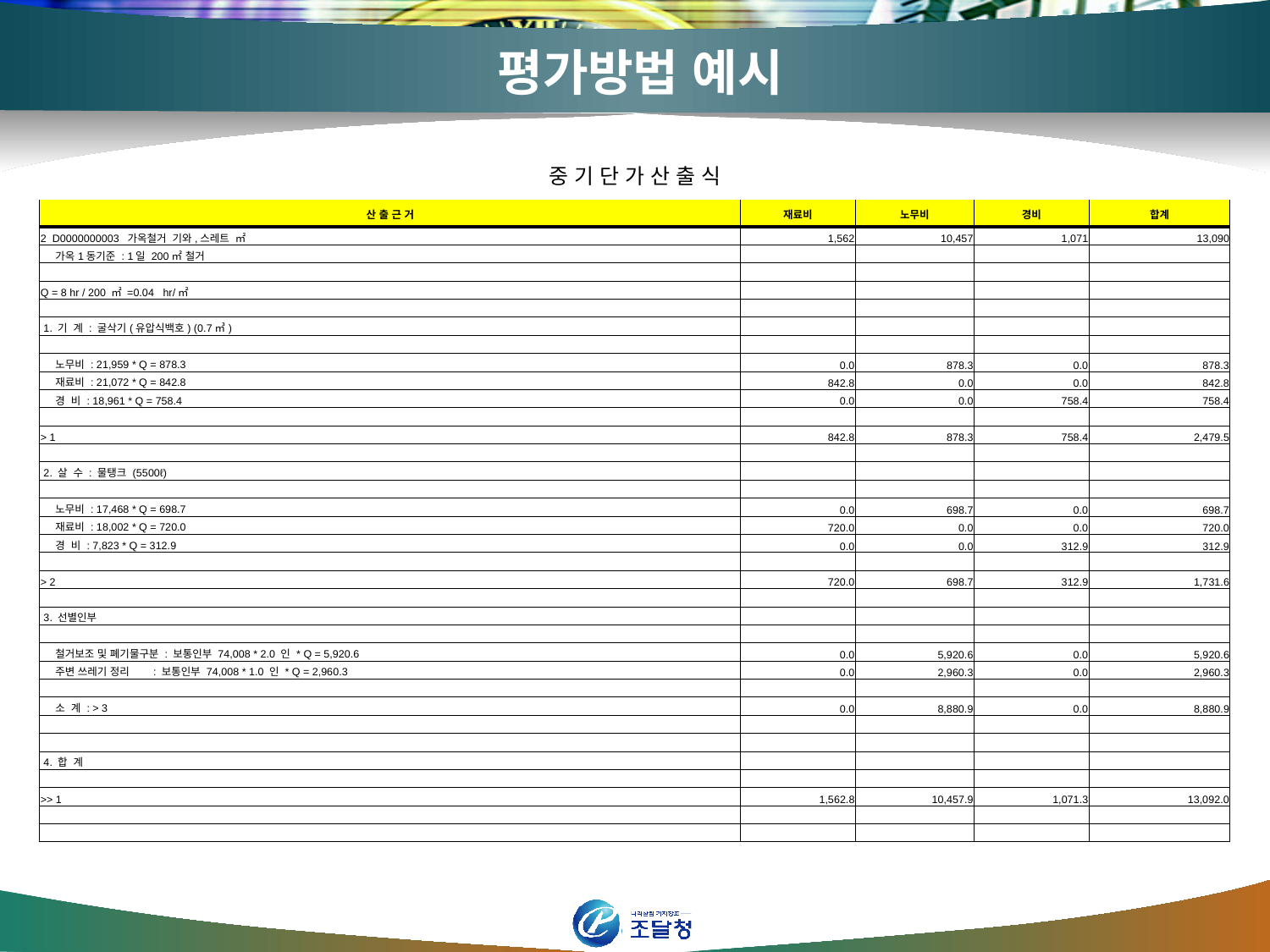

# 평가방법 예시
| 중 기 단 가 산 출 식 |  |  |  |  |
| --- | --- | --- | --- | --- |
| 산 출 근 거 | 재료비 | 노무비 | 경비 | 합계 |
| 2 D0000000003 가옥철거 기와,스레트 ㎡ | 1,562 | 10,457 | 1,071 | 13,090 |
| 가옥1동기준 : 1일 200㎡ 철거 |  |  |  |  |
|  |  |  |  |  |
| Q = 8 hr / 200 ㎡ =0.04 hr/㎡ |  |  |  |  |
|  |  |  |  |  |
| 1. 기 계 : 굴삭기(유압식백호) (0.7㎥) |  |  |  |  |
|  |  |  |  |  |
| 노무비 : 21,959 \* Q = 878.3 | 0.0 | 878.3 | 0.0 | 878.3 |
| 재료비 : 21,072 \* Q = 842.8 | 842.8 | 0.0 | 0.0 | 842.8 |
| 경 비 : 18,961 \* Q = 758.4 | 0.0 | 0.0 | 758.4 | 758.4 |
|  |  |  |  |  |
| > 1 | 842.8 | 878.3 | 758.4 | 2,479.5 |
|  |  |  |  |  |
| 2. 살 수 : 물탱크 (5500ℓ) |  |  |  |  |
|  |  |  |  |  |
| 노무비 : 17,468 \* Q = 698.7 | 0.0 | 698.7 | 0.0 | 698.7 |
| 재료비 : 18,002 \* Q = 720.0 | 720.0 | 0.0 | 0.0 | 720.0 |
| 경 비 : 7,823 \* Q = 312.9 | 0.0 | 0.0 | 312.9 | 312.9 |
|  |  |  |  |  |
| > 2 | 720.0 | 698.7 | 312.9 | 1,731.6 |
|  |  |  |  |  |
| 3. 선별인부 |  |  |  |  |
|  |  |  |  |  |
| 철거보조 및 폐기물구분 : 보통인부 74,008 \* 2.0 인 \* Q = 5,920.6 | 0.0 | 5,920.6 | 0.0 | 5,920.6 |
| 주변 쓰레기 정리 : 보통인부 74,008 \* 1.0 인 \* Q = 2,960.3 | 0.0 | 2,960.3 | 0.0 | 2,960.3 |
|  |  |  |  |  |
| 소 계 : > 3 | 0.0 | 8,880.9 | 0.0 | 8,880.9 |
|  |  |  |  |  |
|  |  |  |  |  |
| 4. 합 계 |  |  |  |  |
|  |  |  |  |  |
| >> 1 | 1,562.8 | 10,457.9 | 1,071.3 | 13,092.0 |
|  |  |  |  |  |
|  |  |  |  |  |